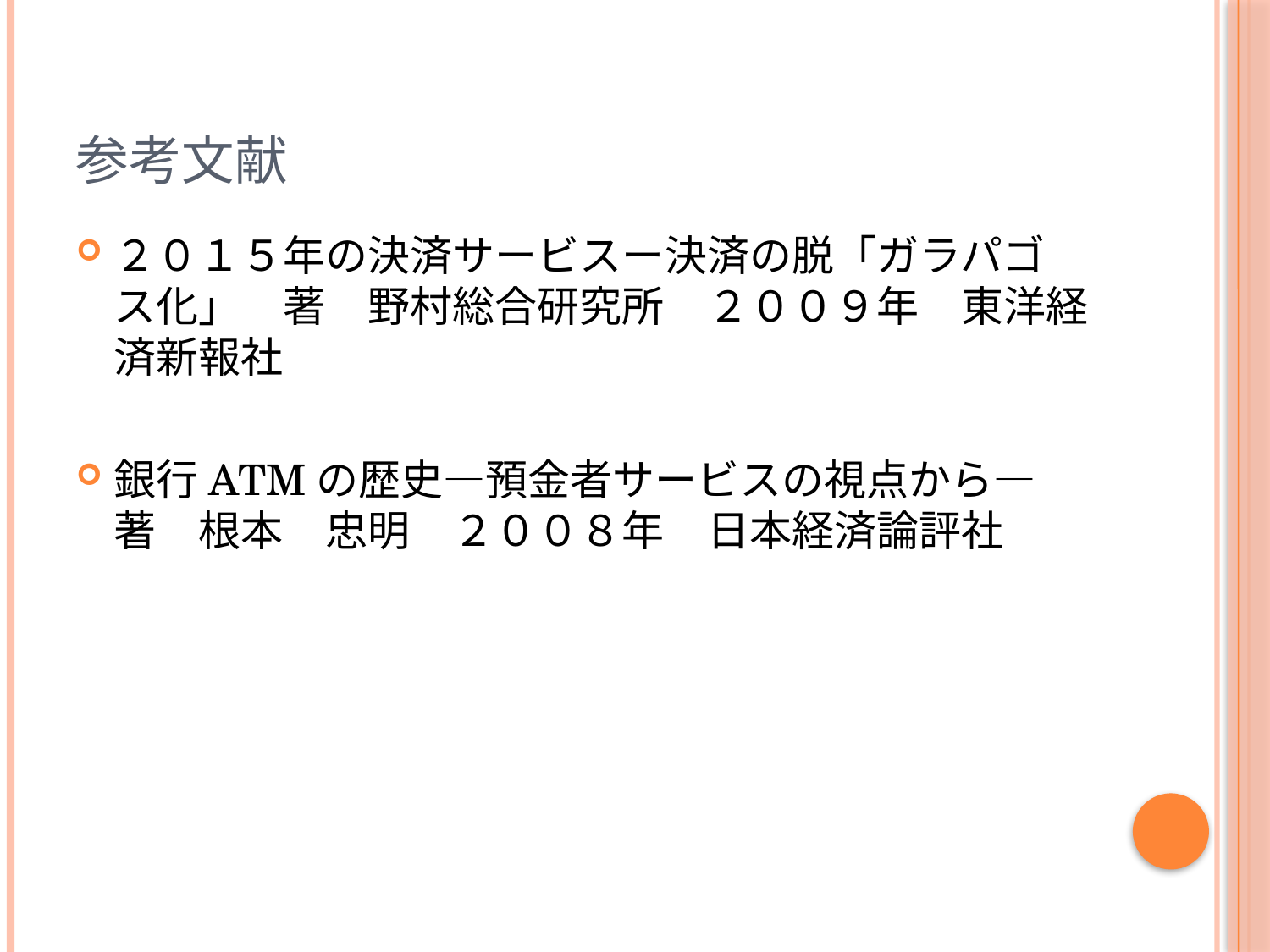

# 参考文献
２０１５年の決済サービスー決済の脱「ガラパゴス化」　著　野村総合研究所　２００９年　東洋経済新報社

銀行ATMの歴史―預金者サービスの視点から―　著　根本　忠明　２００８年　日本経済論評社